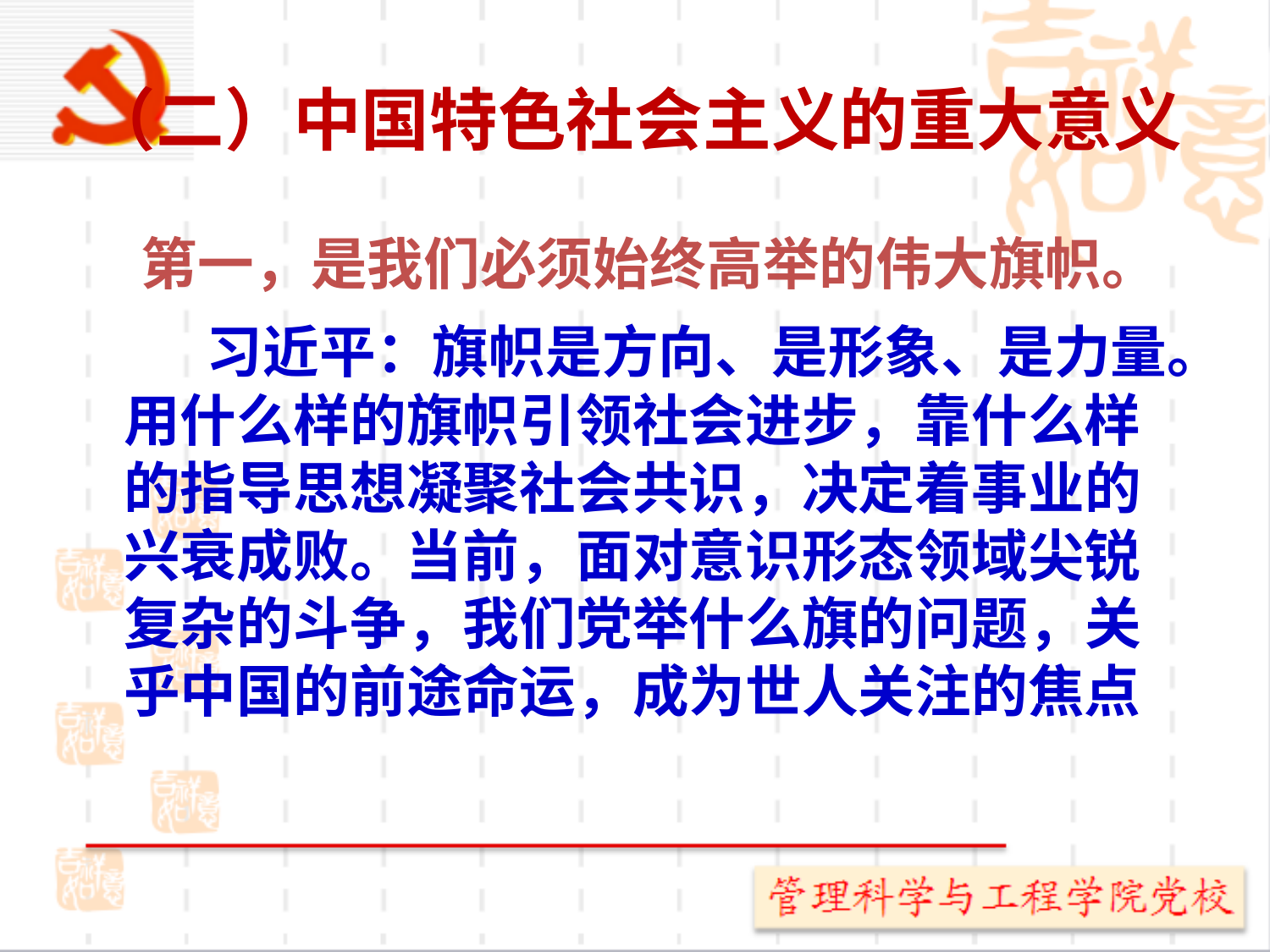

# （二）中国特色社会主义的重大意义
    第一，是我们必须始终高举的伟大旗帜。
        习近平：旗帜是方向、是形象、是力量。用什么样的旗帜引领社会进步，靠什么样的指导思想凝聚社会共识，决定着事业的兴衰成败。当前，面对意识形态领域尖锐复杂的斗争，我们党举什么旗的问题，关乎中国的前途命运，成为世人关注的焦点